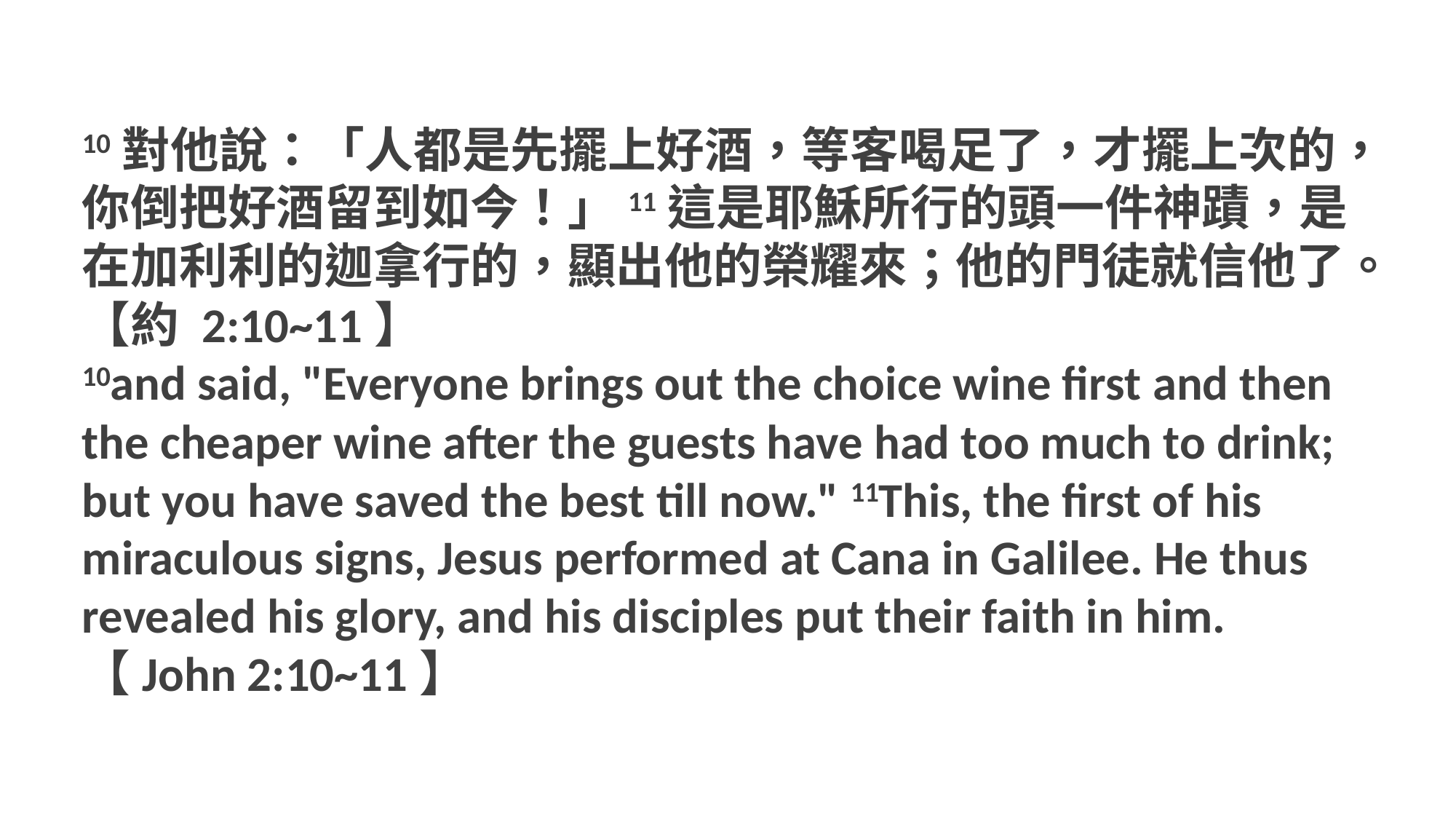

10對他說：「人都是先擺上好酒，等客喝足了，才擺上次的，你倒把好酒留到如今！」11這是耶穌所行的頭一件神蹟，是在加利利的迦拿行的，顯出他的榮耀來；他的門徒就信他了。【約 2:10~11】
10and said, "Everyone brings out the choice wine first and then the cheaper wine after the guests have had too much to drink; but you have saved the best till now." 11This, the first of his miraculous signs, Jesus performed at Cana in Galilee. He thus revealed his glory, and his disciples put their faith in him. 【John 2:10~11】